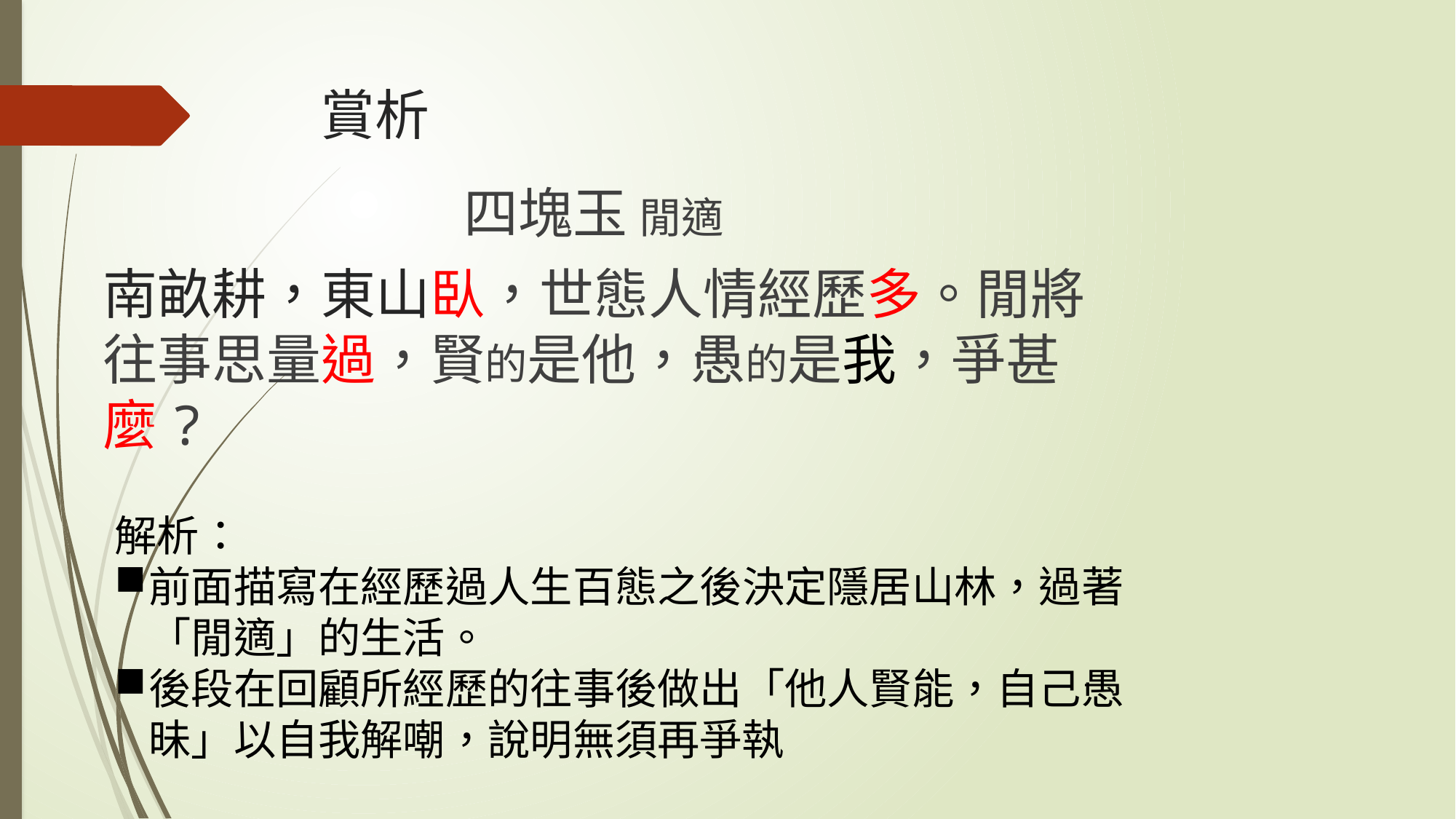

# 賞析
四塊玉 閒適
南畝耕，東山臥，世態人情經歷多。閒將往事思量過，賢的是他，愚的是我，爭甚麼?
解析：
前面描寫在經歷過人生百態之後決定隱居山林，過著「閒適」的生活。
後段在回顧所經歷的往事後做出「他人賢能，自己愚昧」以自我解嘲，說明無須再爭執